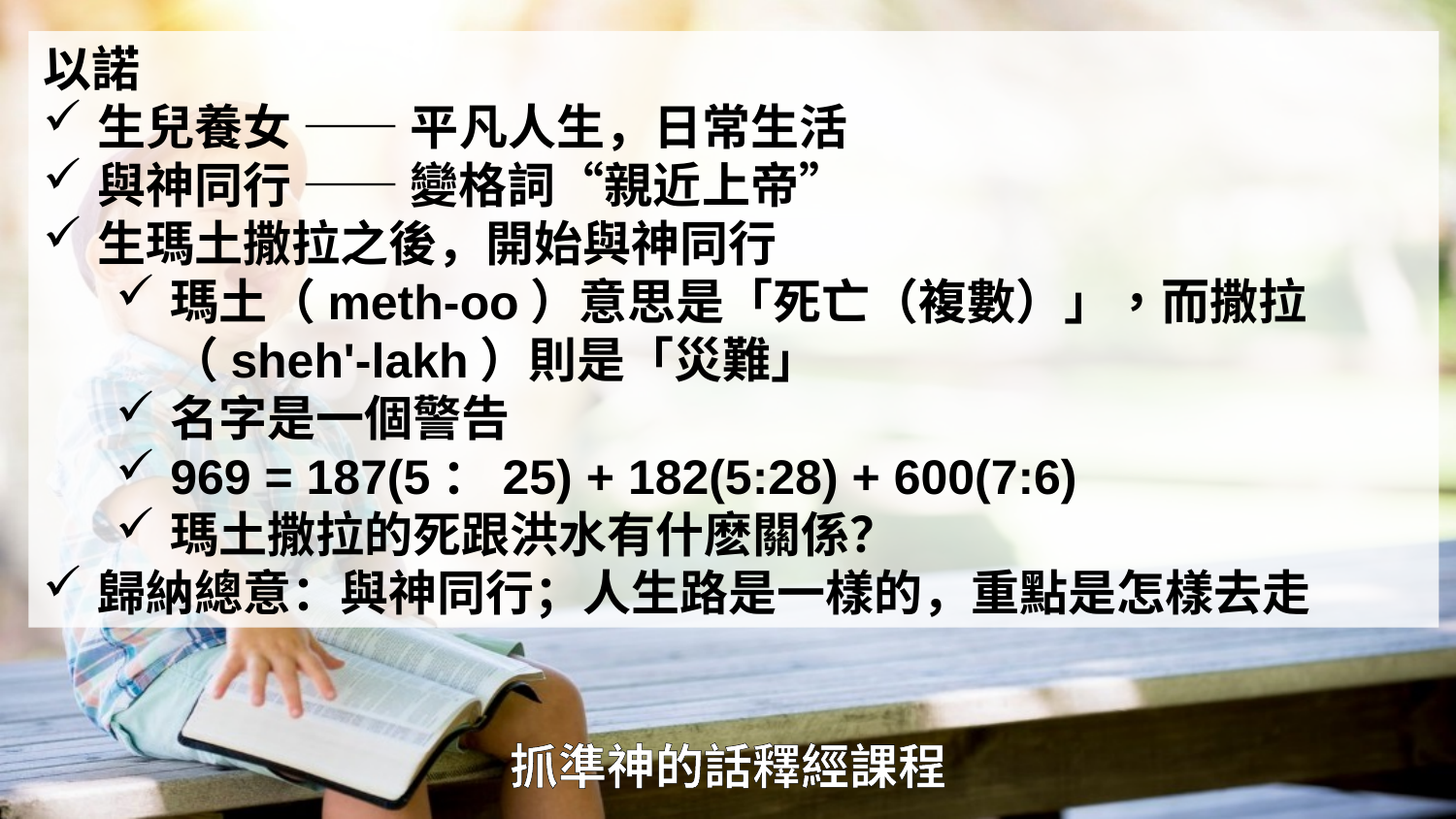

以諾
生兒養女 —— 平凡人生，日常生活
與神同行 —— 變格詞“親近上帝”
生瑪土撒拉之後，開始與神同行
瑪土（meth-oo）意思是「死亡（複數）」，而撒拉（sheh'-lakh）則是「災難」
名字是一個警告
969 = 187(5：25) + 182(5:28) + 600(7:6)
瑪土撒拉的死跟洪水有什麽關係？
歸納總意：與神同行；人生路是一樣的，重點是怎樣去走
# 抓準神的話釋經課程